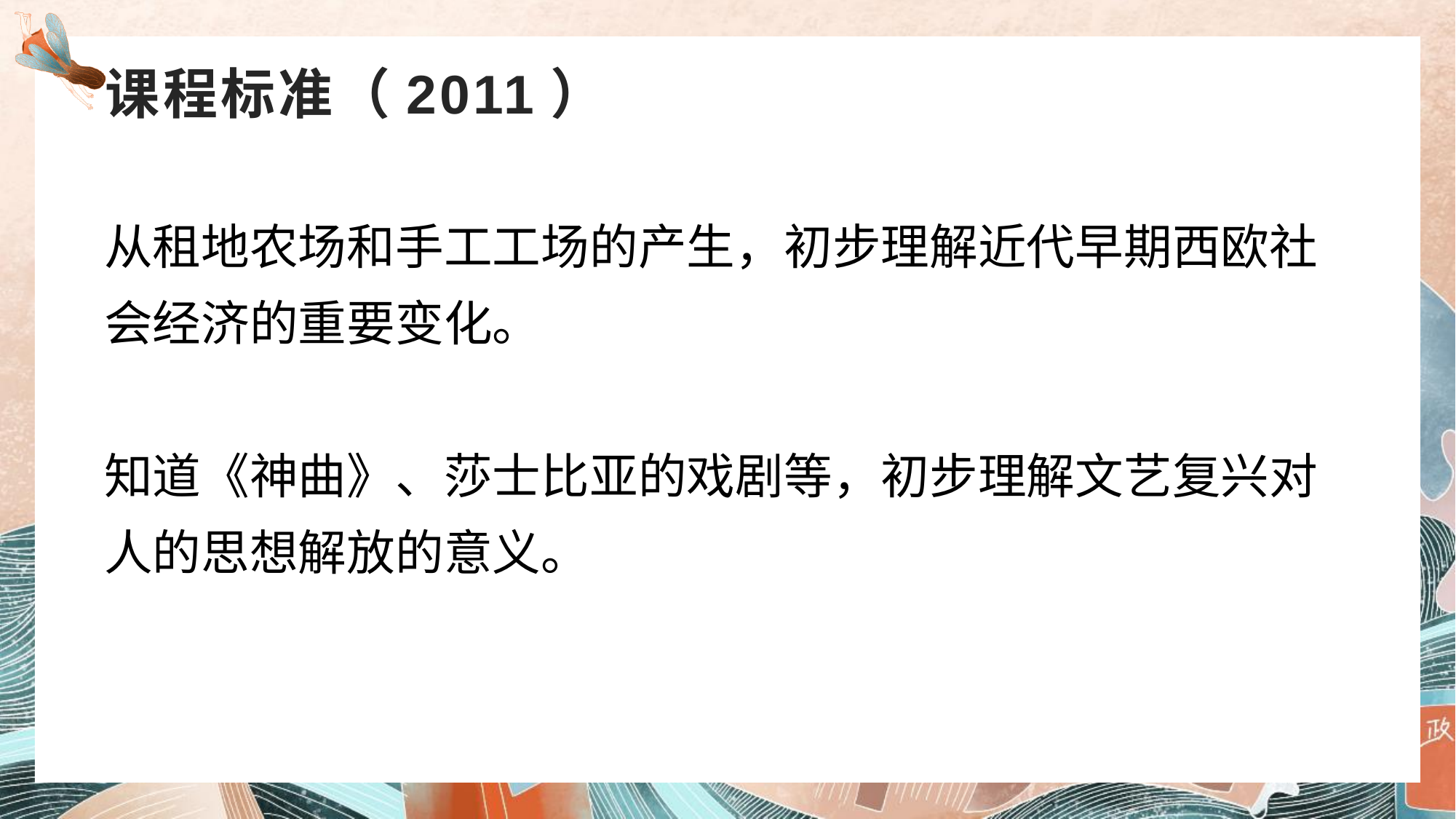

# 课程标准（2011）
从租地农场和手工工场的产生，初步理解近代早期西欧社会经济的重要变化。

知道《神曲》、莎士比亚的戏剧等，初步理解文艺复兴对人的思想解放的意义。